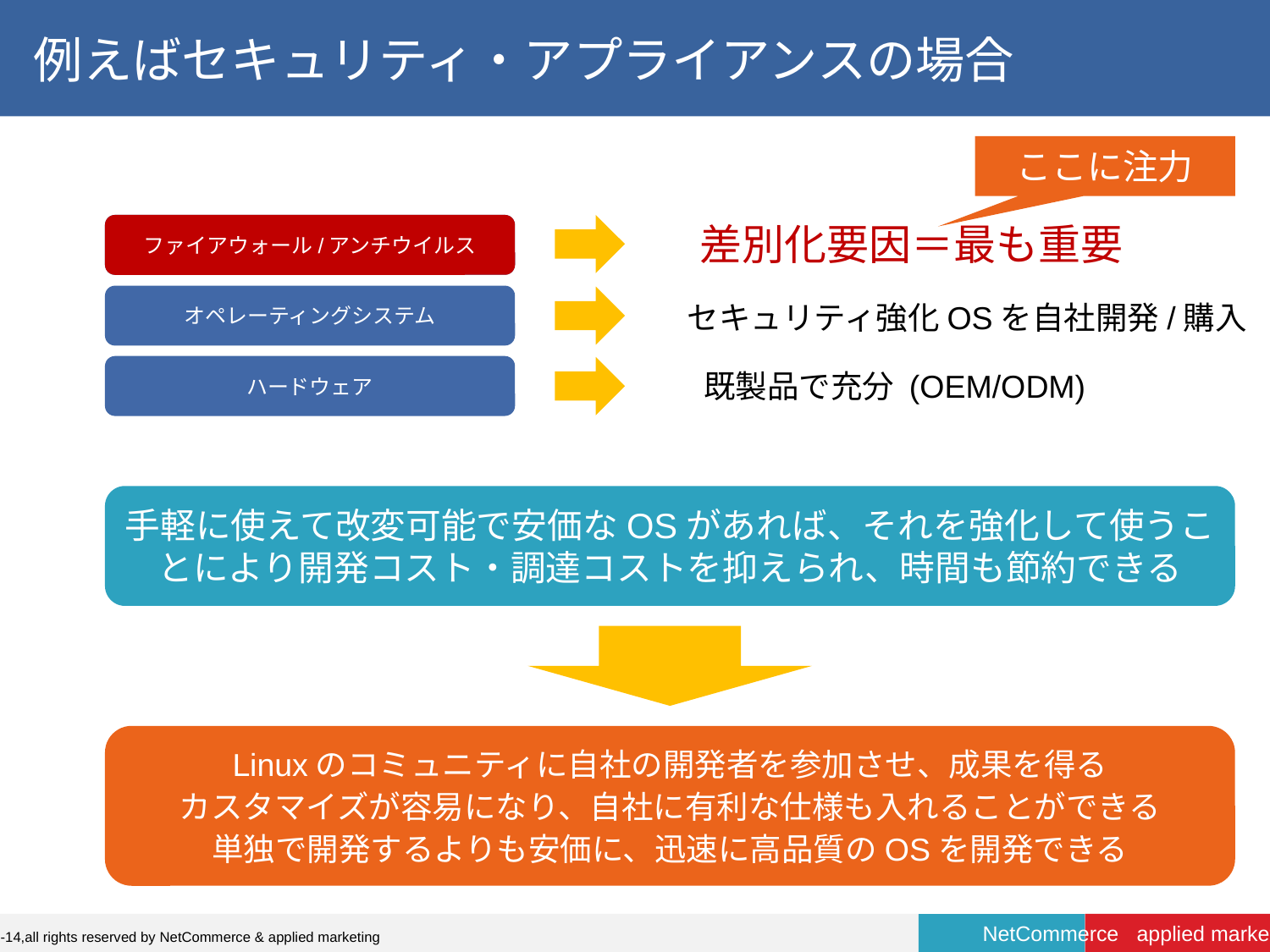

# 例えばセキュリティ・アプライアンスの場合
ここに注力
差別化要因＝最も重要

ファイアウォール/アンチウイルス
ファイアウォール/アンチウイルス
オペレーティングシステム

セキュリティ強化OSを自社開発/購入
ハードウェア

既製品で充分 (OEM/ODM)
手軽に使えて改変可能で安価なOSがあれば、それを強化して使うことにより開発コスト・調達コストを抑えられ、時間も節約できる

Linuxのコミュニティに自社の開発者を参加させ、成果を得る
カスタマイズが容易になり、自社に有利な仕様も入れることができる
単独で開発するよりも安価に、迅速に高品質のOSを開発できる